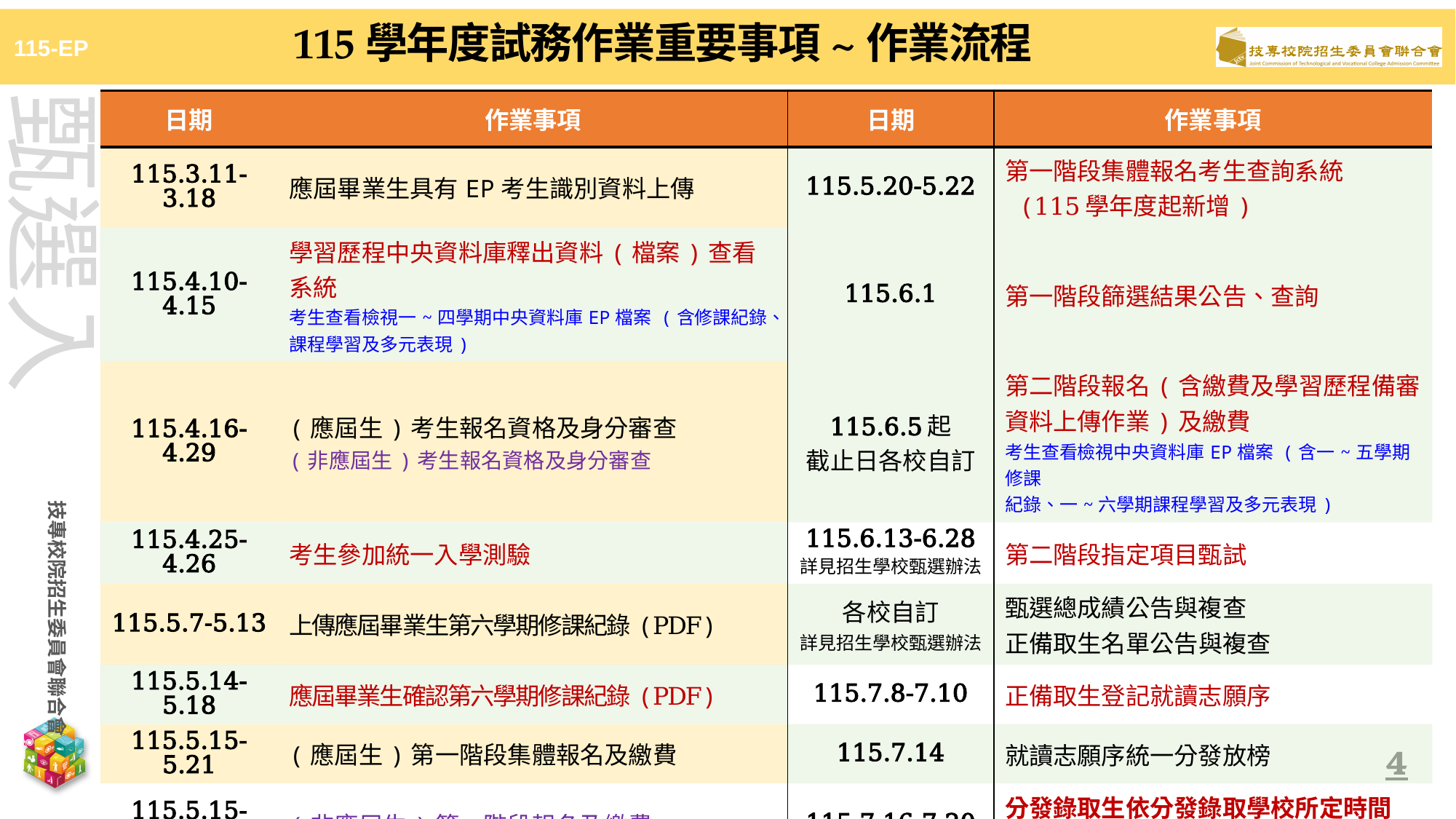

115學年度試務作業重要事項~作業流程
| 日期 | 作業事項 | 日期 | 作業事項 |
| --- | --- | --- | --- |
| 115.3.11-3.18 | 應屆畢業生具有EP考生識別資料上傳 | 115.5.20-5.22 | 第一階段集體報名考生查詢系統 (115學年度起新增) |
| 115.4.10-4.15 | 學習歷程中央資料庫釋出資料(檔案)查看系統 考生查看檢視一~四學期中央資料庫EP檔案 (含修課紀錄、 課程學習及多元表現) | 115.6.1 | 第一階段篩選結果公告、查詢 |
| 115.4.16-4.29 | (應屆生)考生報名資格及身分審查 (非應屆生)考生報名資格及身分審查 | 115.6.5起 截止日各校自訂 | 第二階段報名(含繳費及學習歷程備審 資料上傳作業)及繳費 考生查看檢視中央資料庫EP檔案 (含一~五學期修課 紀錄、一~六學期課程學習及多元表現) |
| 115.4.25-4.26 | 考生參加統一入學測驗 | 115.6.13-6.28 詳見招生學校甄選辦法 | 第二階段指定項目甄試 |
| 115.5.7-5.13 | 上傳應屆畢業生第六學期修課紀錄(PDF) | 各校自訂 詳見招生學校甄選辦法 | 甄選總成績公告與複查 正備取生名單公告與複查 |
| 115.5.14-5.18 | 應屆畢業生確認第六學期修課紀錄(PDF) | 115.7.8-7.10 | 正備取生登記就讀志願序 |
| 115.5.15-5.21 | (應屆生)第一階段集體報名及繳費 | 115.7.14 | 就讀志願序統一分發放榜 |
| 115.5.15-5.22 | (非應屆生)第一階段報名及繳費 | 115.7.16-7.20 | 分發錄取生依分發錄取學校所定時間 及方式辦理報到手續 |